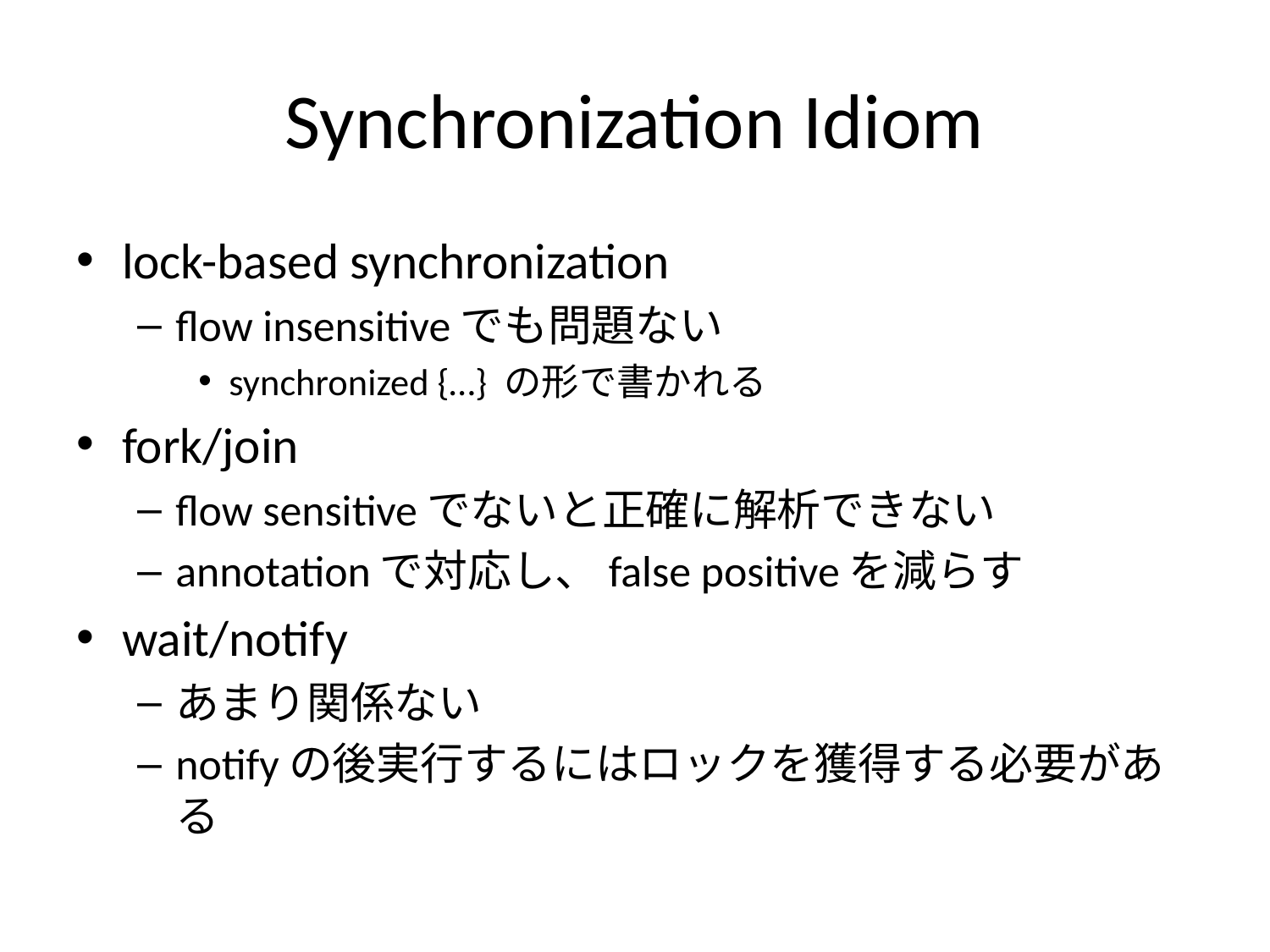

# Synchronization Idiom
lock-based synchronization
flow insensitiveでも問題ない
synchronized {…} の形で書かれる
fork/join
flow sensitiveでないと正確に解析できない
annotationで対応し、false positiveを減らす
wait/notify
あまり関係ない
notifyの後実行するにはロックを獲得する必要がある